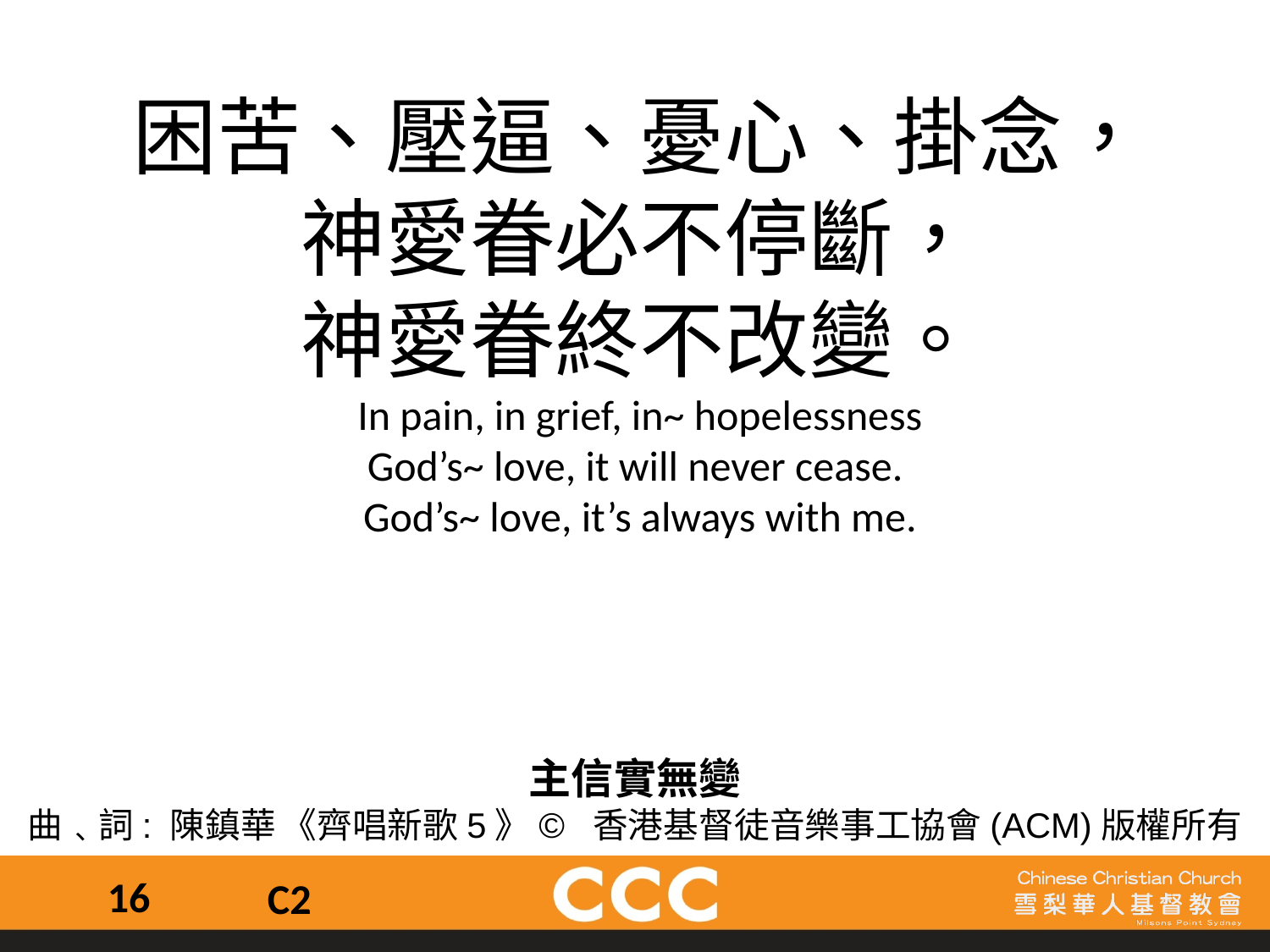

困苦、壓逼、憂心、掛念，
神愛眷必不停斷，
神愛眷終不改變。
In pain, in grief, in~ hopelessness
God’s~ love, it will never cease.
God’s~ love, it’s always with me.
主信實無變
曲﹑詞: 陳鎮華	《齊唱新歌5》©  香港基督徒音樂事工協會(ACM)版權所有
16
C2